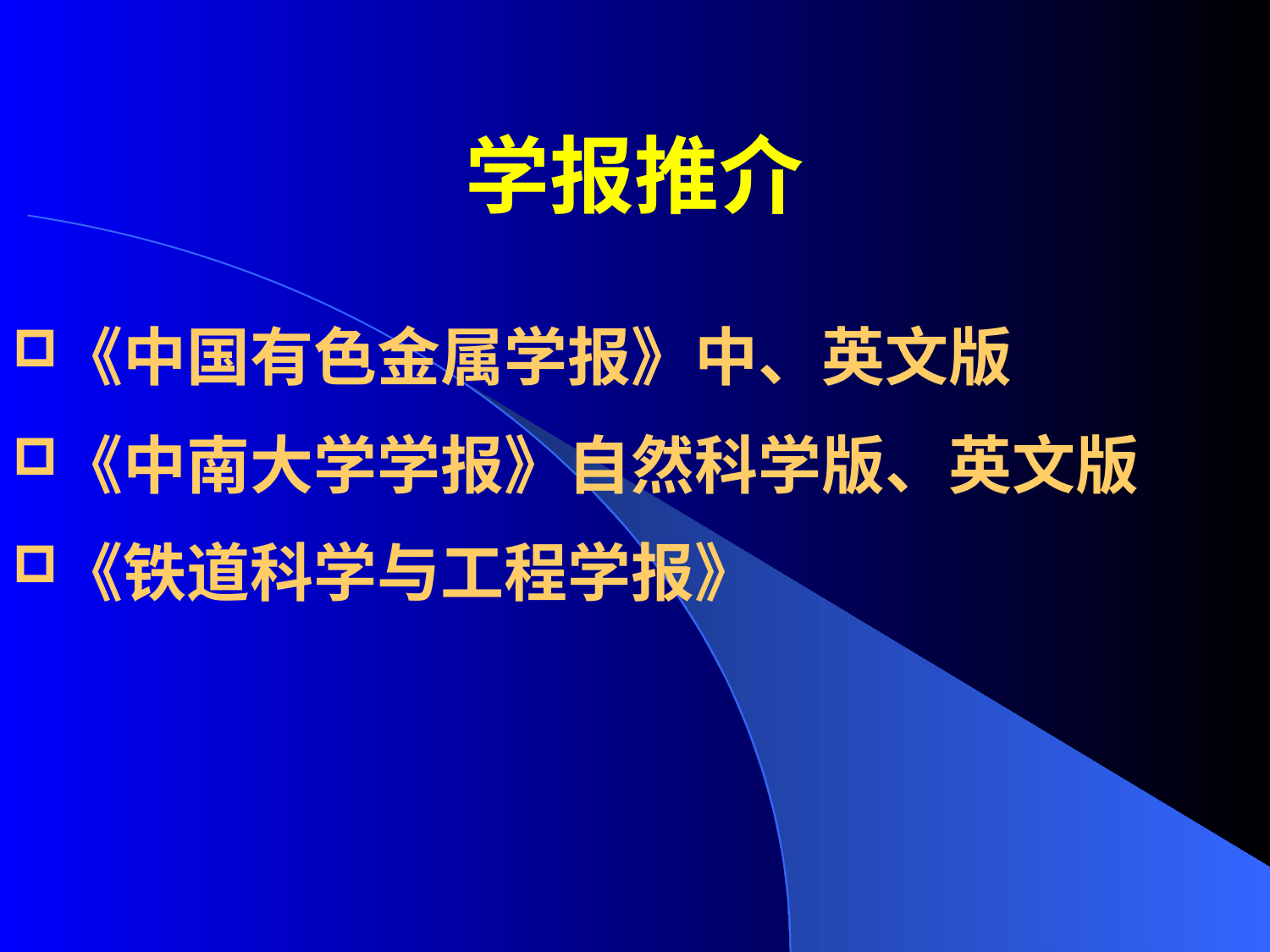

学报推介
《中国有色金属学报》中、英文版
《中南大学学报》自然科学版、英文版
《铁道科学与工程学报》